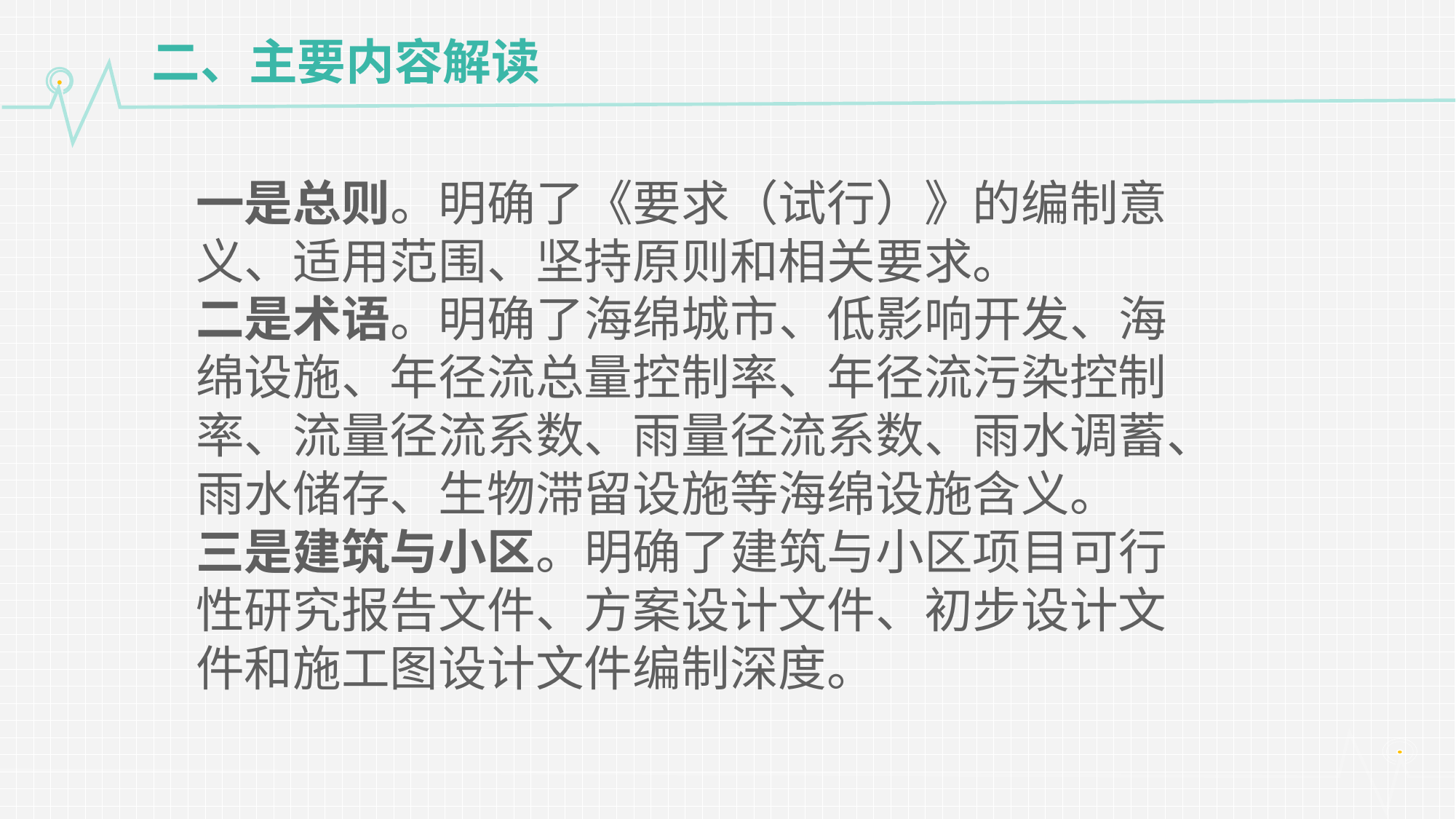

# 二、主要内容解读
一是总则。明确了《要求（试行）》的编制意义、适用范围、坚持原则和相关要求。
二是术语。明确了海绵城市、低影响开发、海绵设施、年径流总量控制率、年径流污染控制率、流量径流系数、雨量径流系数、雨水调蓄、雨水储存、生物滞留设施等海绵设施含义。   三是建筑与小区。明确了建筑与小区项目可行性研究报告文件、方案设计文件、初步设计文件和施工图设计文件编制深度。